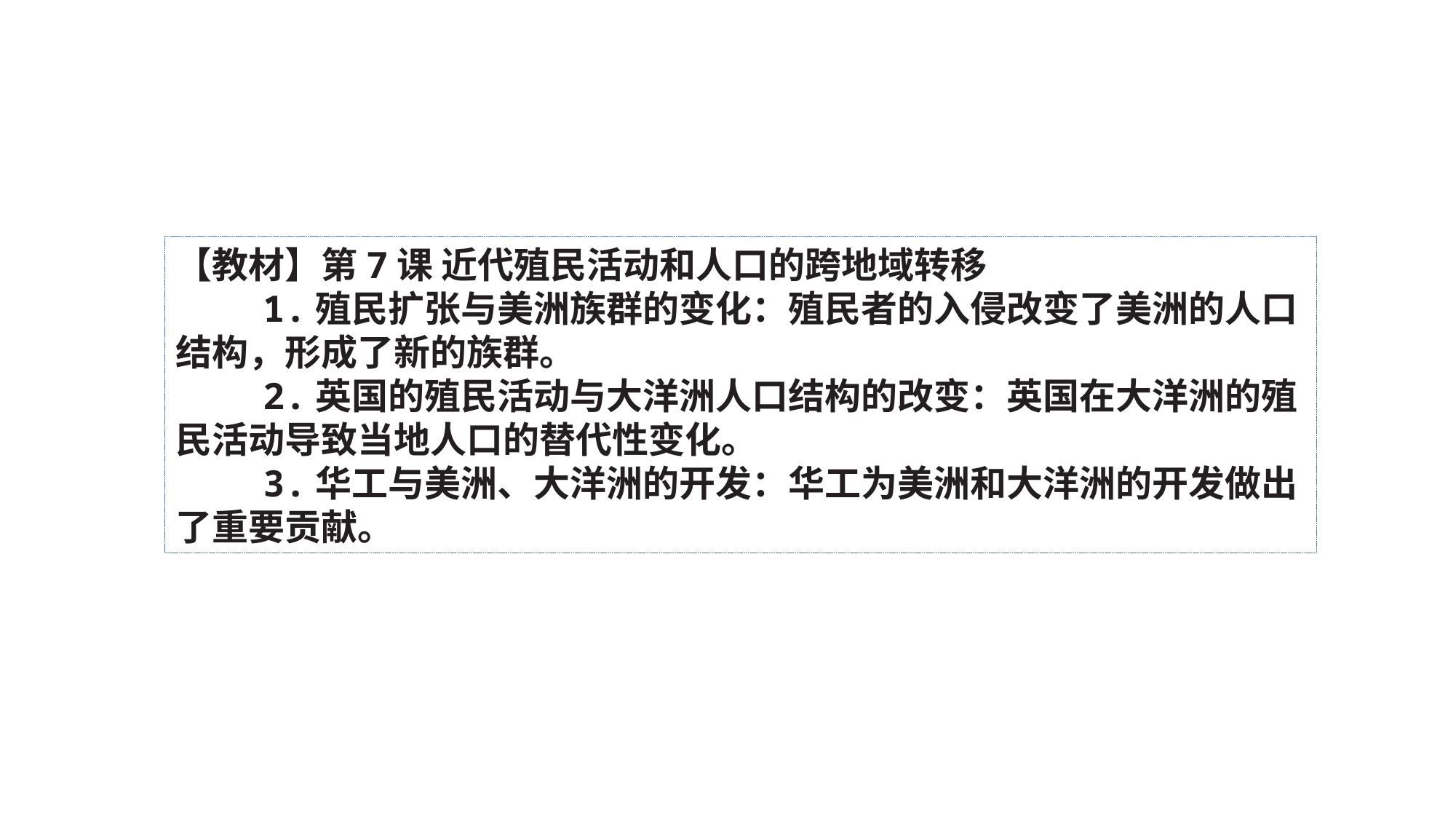

【教材】第7课 近代殖民活动和人口的跨地域转移
    1.殖民扩张与美洲族群的变化：殖民者的入侵改变了美洲的人口结构，形成了新的族群。
    2.英国的殖民活动与大洋洲人口结构的改变：英国在大洋洲的殖民活动导致当地人口的替代性变化。
    3.华工与美洲、大洋洲的开发：华工为美洲和大洋洲的开发做出了重要贡献。